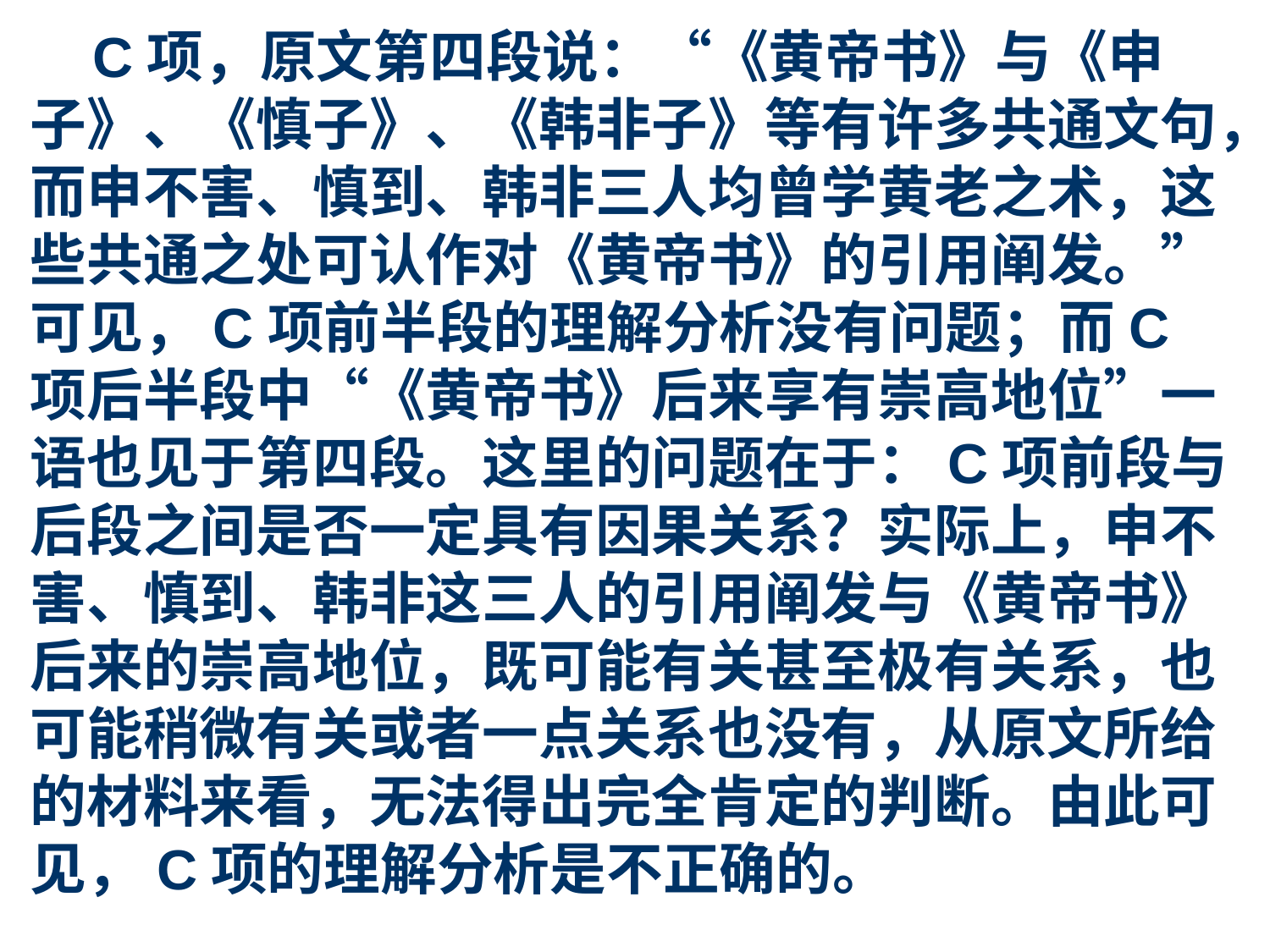

C项，原文第四段说：“《黄帝书》与《申子》、《慎子》、《韩非子》等有许多共通文句，而申不害、慎到、韩非三人均曾学黄老之术，这些共通之处可认作对《黄帝书》的引用阐发。”可见，C项前半段的理解分析没有问题；而C项后半段中“《黄帝书》后来享有崇高地位”一语也见于第四段。这里的问题在于：C项前段与后段之间是否一定具有因果关系？实际上，申不害、慎到、韩非这三人的引用阐发与《黄帝书》后来的崇高地位，既可能有关甚至极有关系，也可能稍微有关或者一点关系也没有，从原文所给的材料来看，无法得出完全肯定的判断。由此可见，C项的理解分析是不正确的。